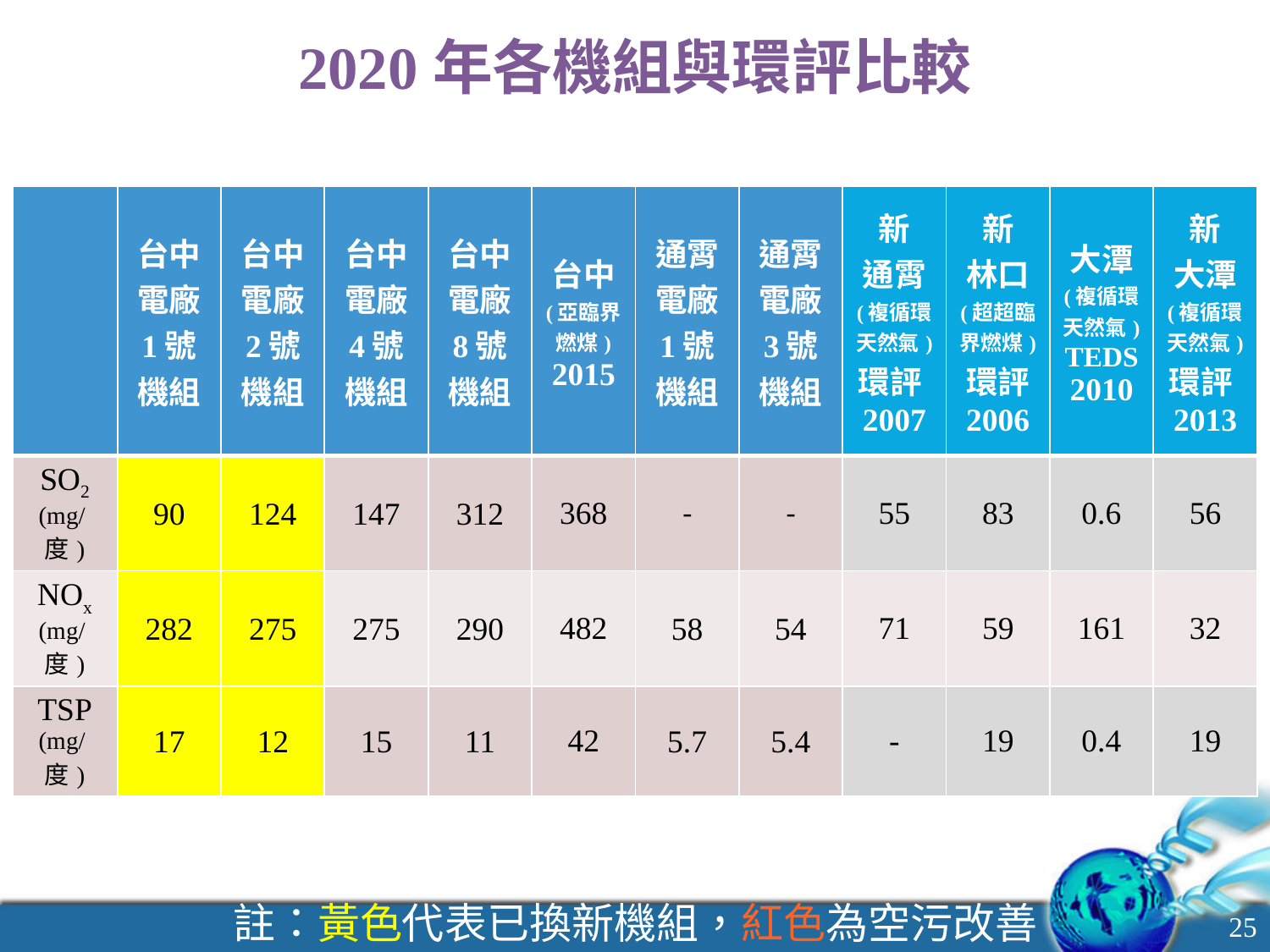

2020年各機組與環評比較
|  | 台中電廠 1號 機組 | 台中電廠 2號 機組 | 台中電廠 4號 機組 | 台中電廠 8號 機組 | 台中 (亞臨界燃煤) 2015 | 通霄電廠 1號 機組 | 通霄電廠 3號 機組 | 新 通霄 (複循環天然氣) 環評2007 | 新 林口 (超超臨界燃煤) 環評 2006 | 大潭 (複循環天然氣) TEDS2010 | 新 大潭 (複循環天然氣) 環評2013 |
| --- | --- | --- | --- | --- | --- | --- | --- | --- | --- | --- | --- |
| SO2 (mg/度) | 90 | 124 | 147 | 312 | 368 | - | - | 55 | 83 | 0.6 | 56 |
| NOx (mg/度) | 282 | 275 | 275 | 290 | 482 | 58 | 54 | 71 | 59 | 161 | 32 |
| TSP (mg/度) | 17 | 12 | 15 | 11 | 42 | 5.7 | 5.4 | - | 19 | 0.4 | 19 |
註：黃色代表已換新機組，紅色為空污改善
25